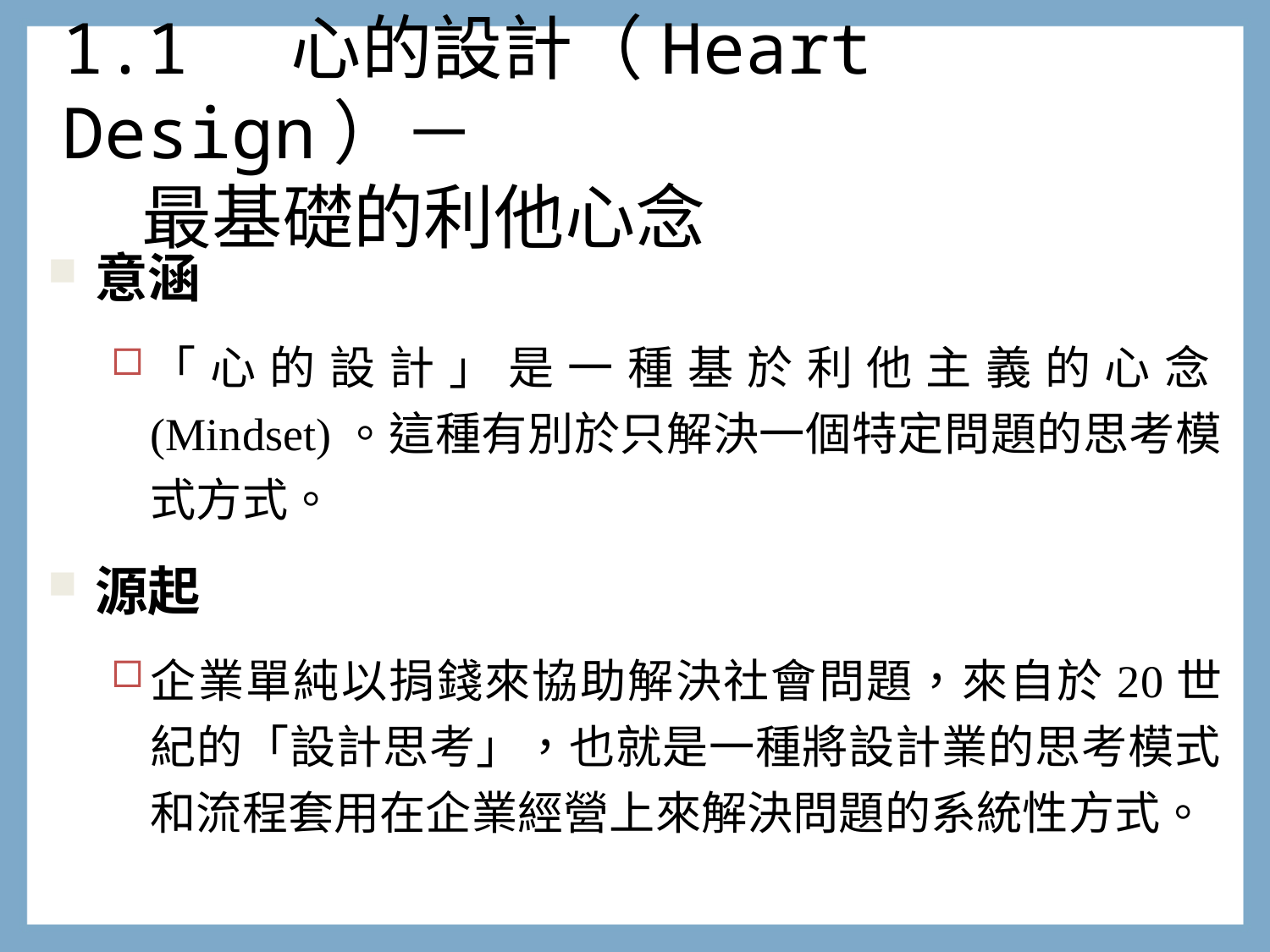

# 1.1  心的設計（Heart Design）－ 最基礎的利他心念
意涵
「心的設計」是一種基於利他主義的心念(Mindset)。這種有別於只解決一個特定問題的思考模式方式。
源起
企業單純以捐錢來協助解決社會問題，來自於20世紀的「設計思考」，也就是一種將設計業的思考模式和流程套用在企業經營上來解決問題的系統性方式。